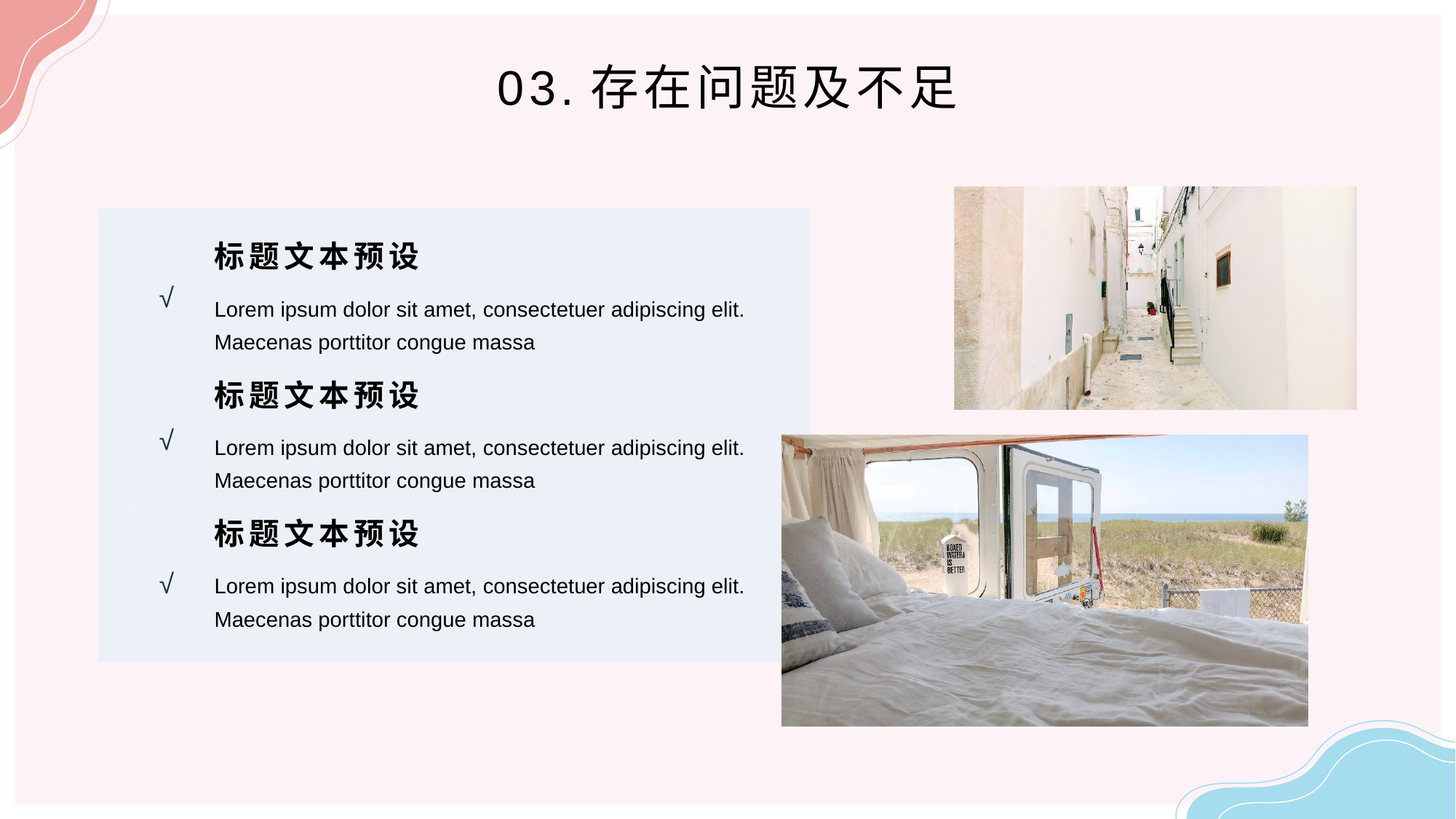

03.存在问题及不足

标题文本预设
Lorem ipsum dolor sit amet, consectetuer adipiscing elit. Maecenas porttitor congue massa
√
标题文本预设
Lorem ipsum dolor sit amet, consectetuer adipiscing elit. Maecenas porttitor congue massa
√
标题文本预设
Lorem ipsum dolor sit amet, consectetuer adipiscing elit. Maecenas porttitor congue massa
√